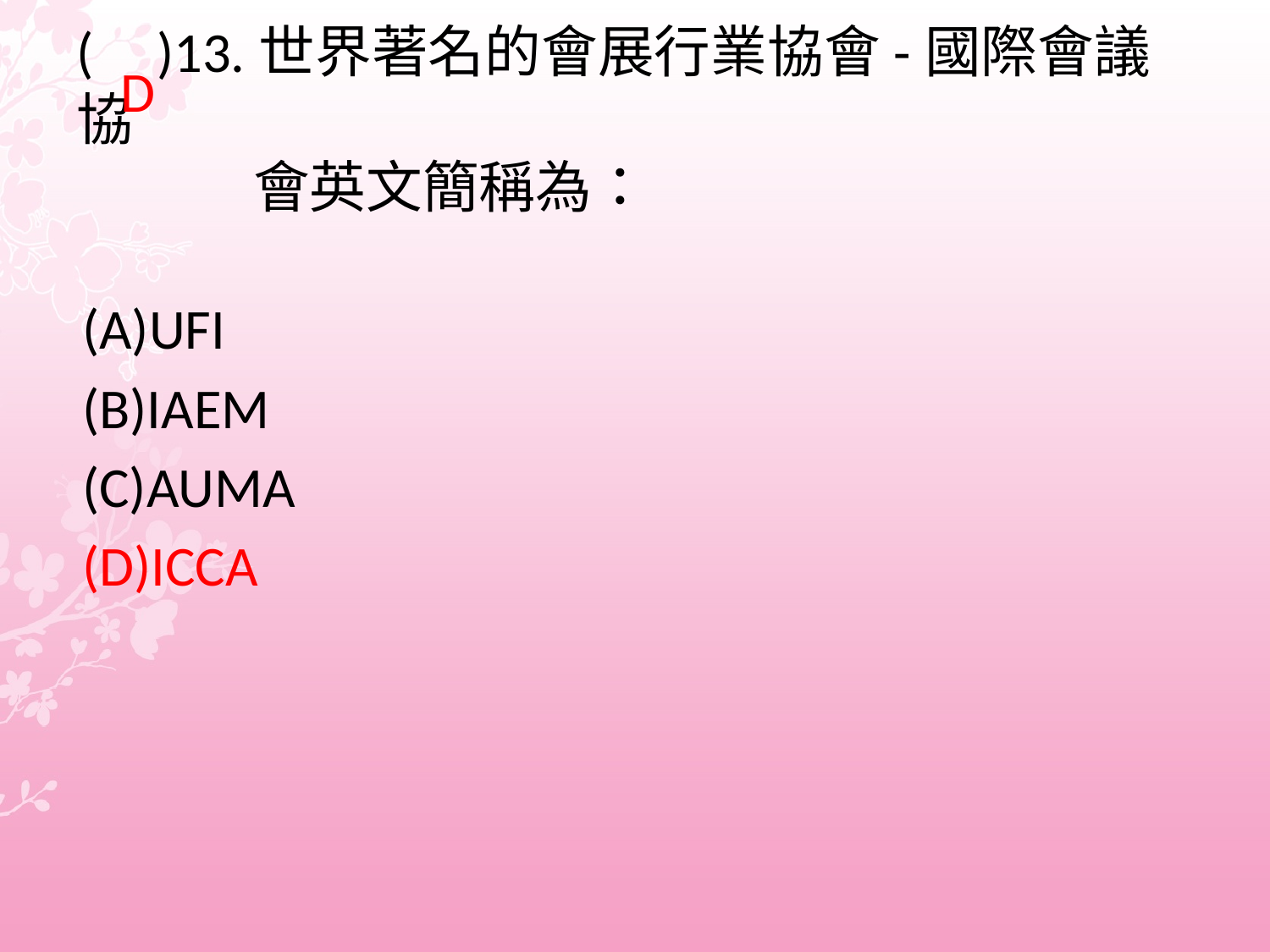

# (     )13.世界著名的會展行業協會-國際會議協 會英文簡稱為：
   D

(A)UFI
(B)IAEM
(C)AUMA
(D)ICCA